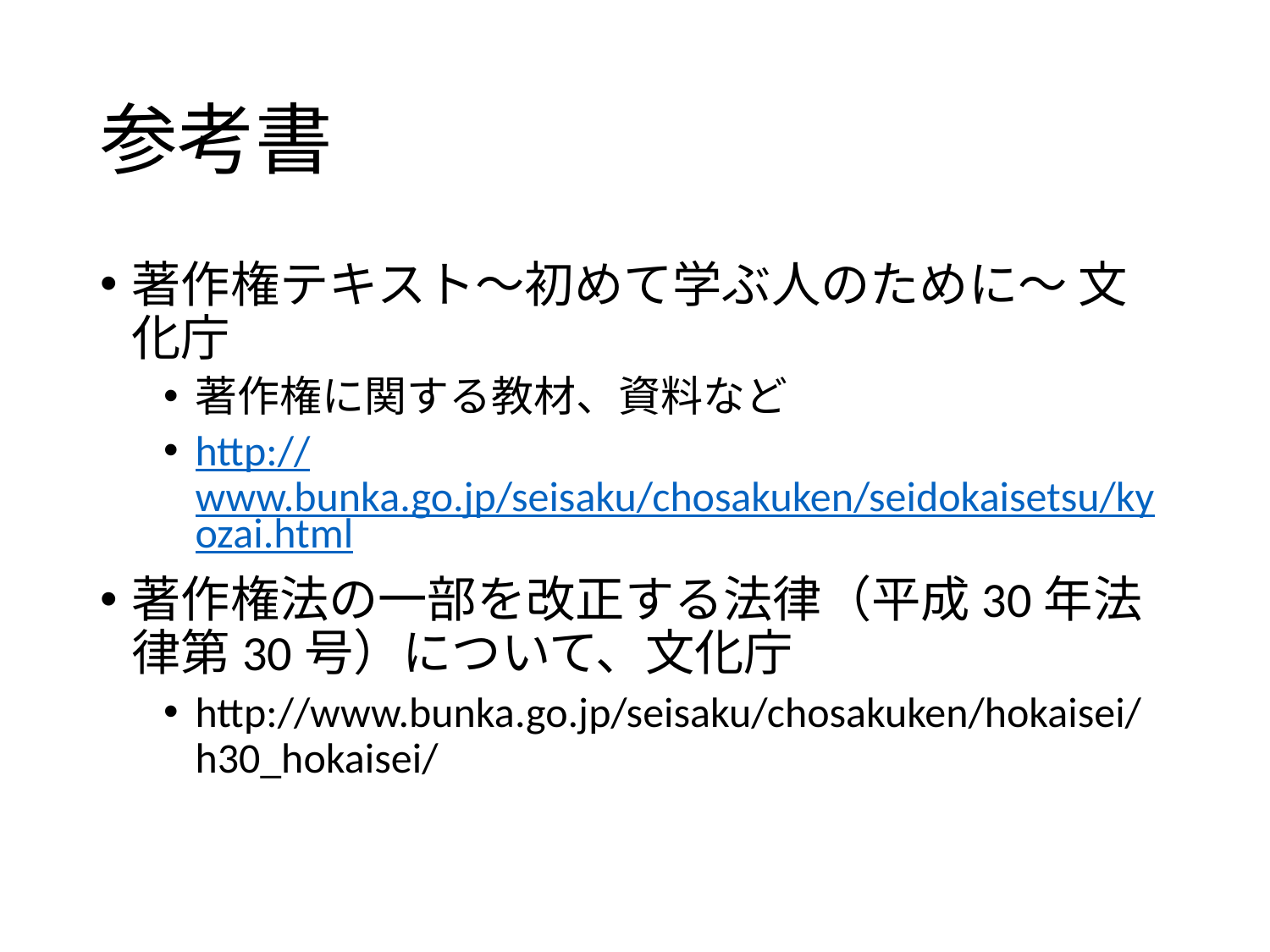

# 参考書
著作権テキスト～初めて学ぶ人のために～ 文化庁
著作権に関する教材、資料など
http://www.bunka.go.jp/seisaku/chosakuken/seidokaisetsu/kyozai.html
著作権法の一部を改正する法律（平成30年法律第30号）について、文化庁
http://www.bunka.go.jp/seisaku/chosakuken/hokaisei/h30_hokaisei/